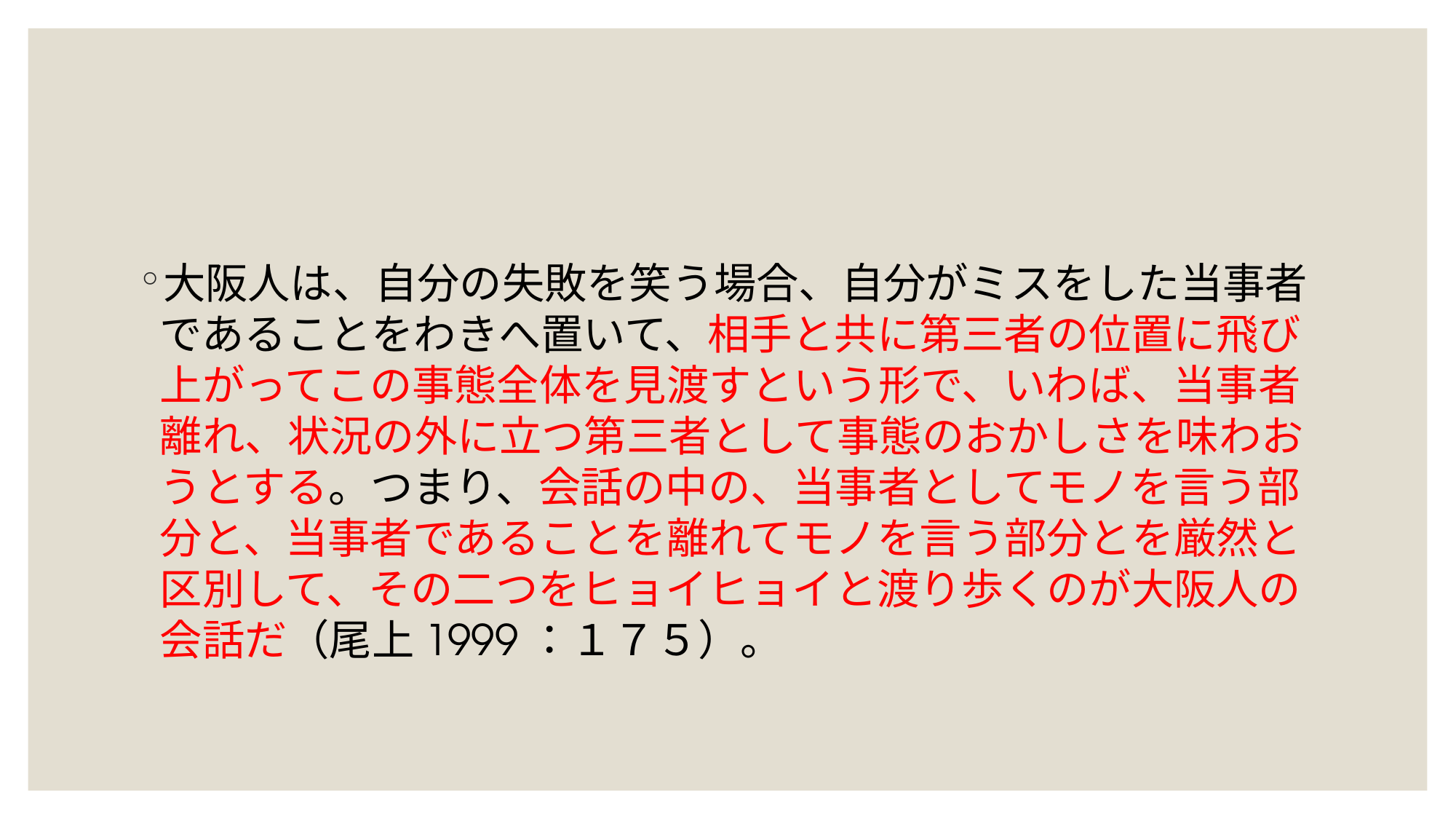

#
大阪人は、自分の失敗を笑う場合、自分がミスをした当事者であることをわきへ置いて、相手と共に第三者の位置に飛び上がってこの事態全体を見渡すという形で、いわば、当事者離れ、状況の外に立つ第三者として事態のおかしさを味わおうとする。つまり、会話の中の、当事者としてモノを言う部分と、当事者であることを離れてモノを言う部分とを厳然と区別して、その二つをヒョイヒョイと渡り歩くのが大阪人の会話だ（尾上1999：１７５）。